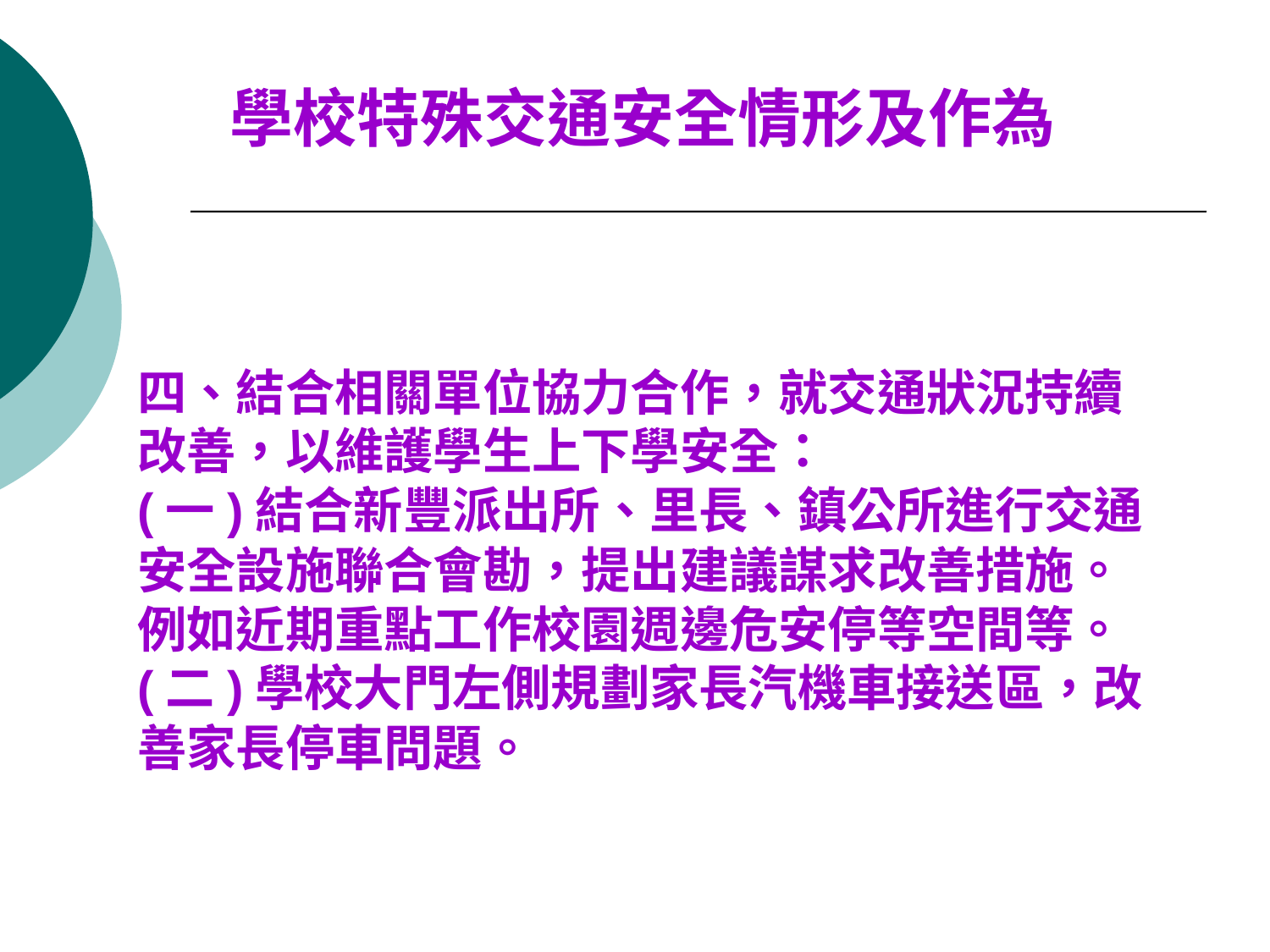

學校特殊交通安全情形及作為
四、結合相關單位協力合作，就交通狀況持續改善，以維護學生上下學安全：
(一)結合新豐派出所、里長、鎮公所進行交通安全設施聯合會勘，提出建議謀求改善措施。例如近期重點工作校園週邊危安停等空間等。
(二)學校大門左側規劃家長汽機車接送區，改善家長停車問題。